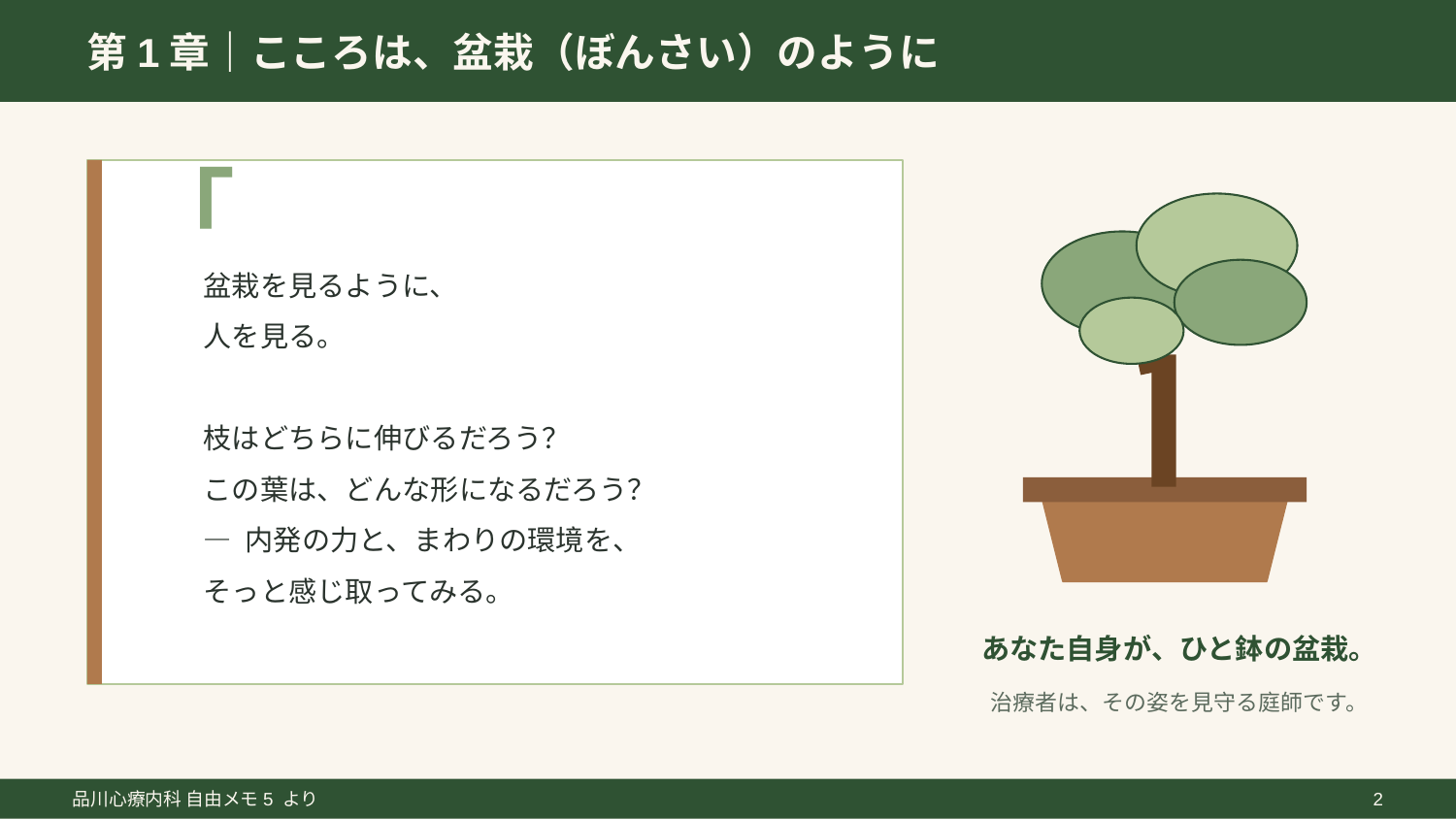

第1章｜こころは、盆栽（ぼんさい）のように

「

盆栽を見るように、
人を見る。

枝はどちらに伸びるだろう？
この葉は、どんな形になるだろう？
― 内発の力と、まわりの環境を、
そっと感じ取ってみる。

あなた自身が、ひと鉢の盆栽。
治療者は、その姿を見守る庭師です。

品川心療内科 自由メモ5 より
2